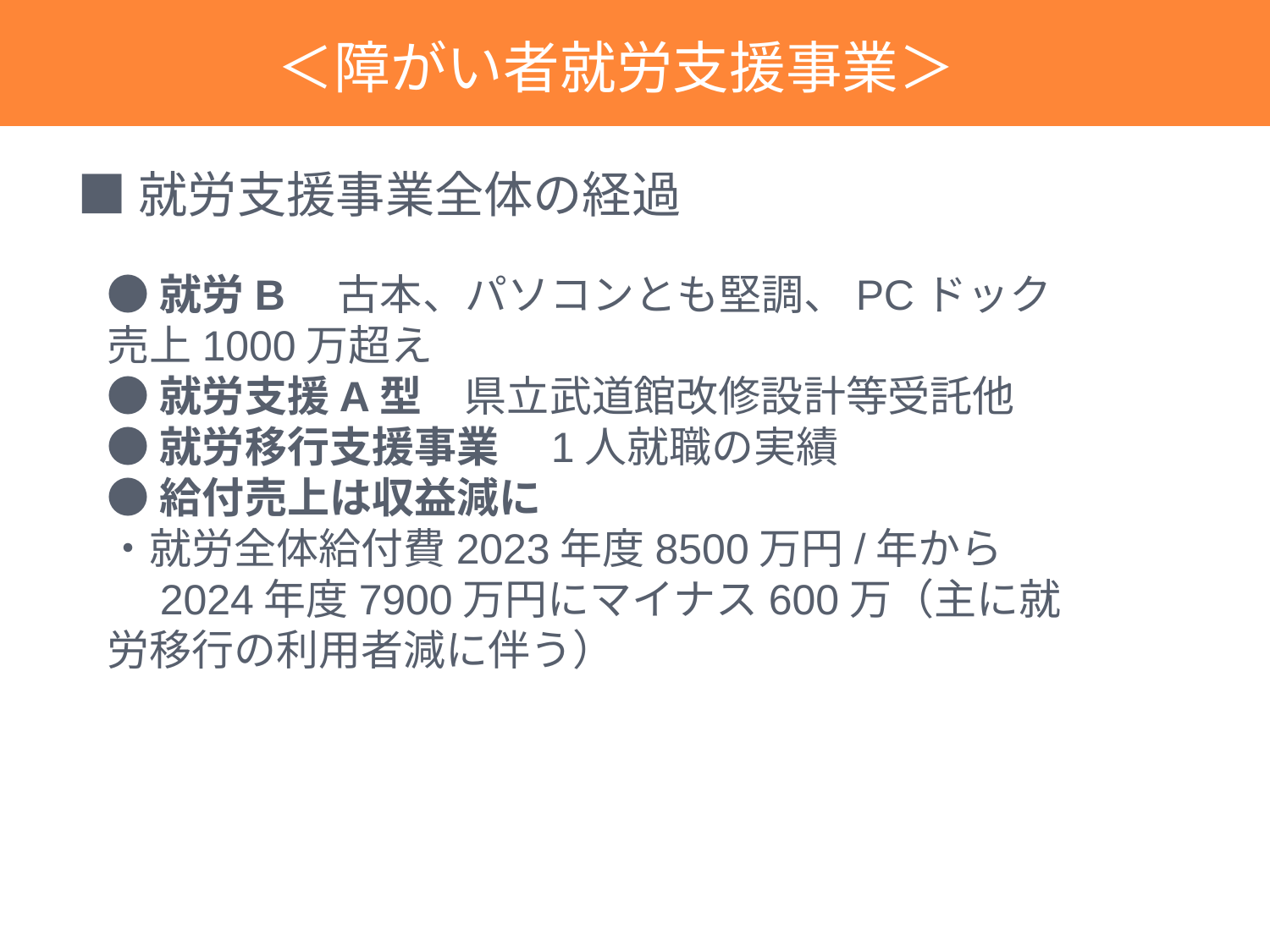

＜障がい者就労支援事業＞
■就労支援事業全体の経過
●就労B　古本、パソコンとも堅調、PCドック売上1000万超え
●就労支援A型　県立武道館改修設計等受託他
●就労移行支援事業　1人就職の実績
●給付売上は収益減に
・就労全体給付費2023年度8500万円/年から
　2024年度7900万円にマイナス600万（主に就労移行の利用者減に伴う）